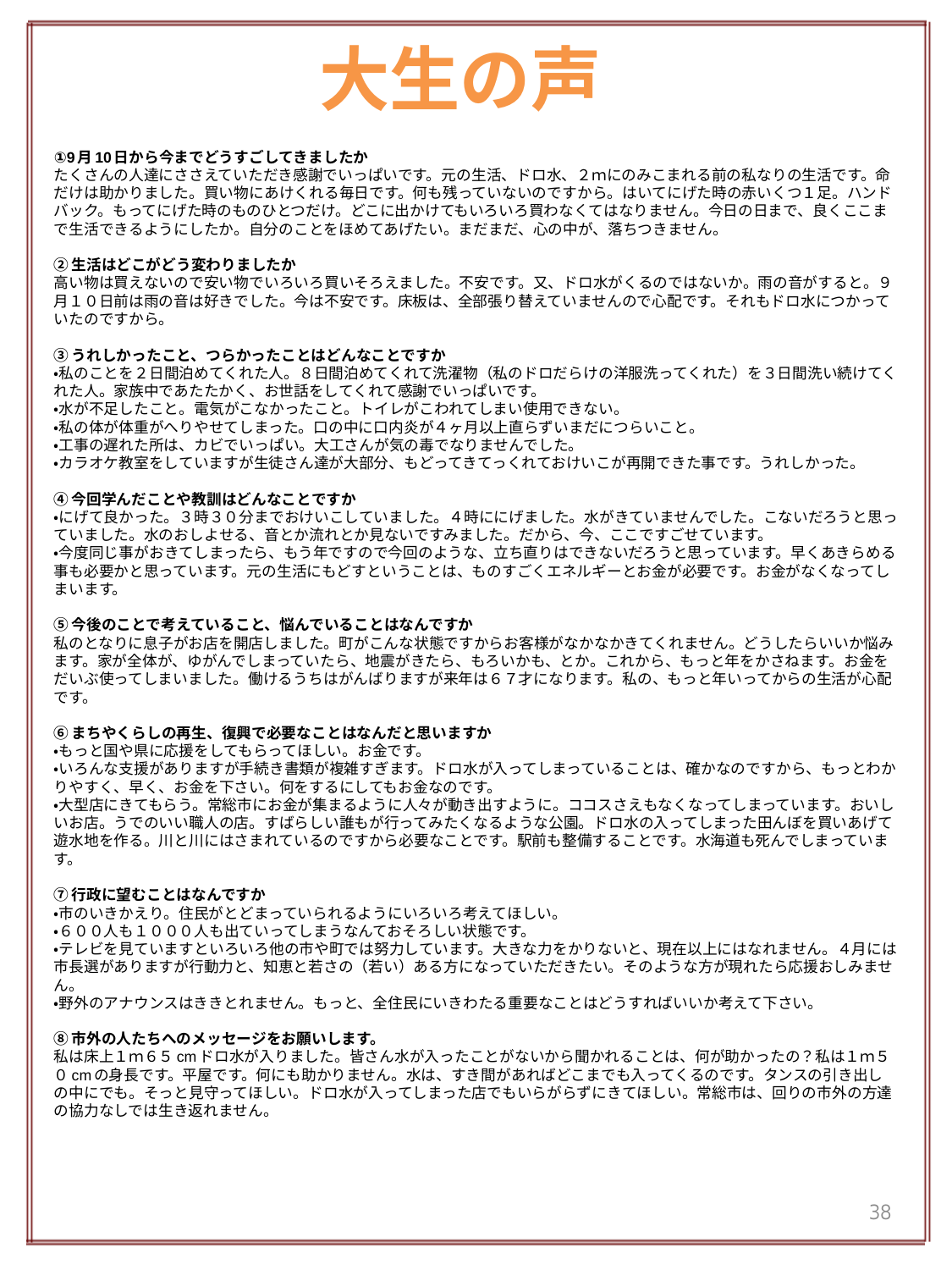

# 大生の声
①9月10日から今までどうすごしてきましたか
たくさんの人達にささえていただき感謝でいっぱいです。元の生活、ドロ水、２ｍにのみこまれる前の私なりの生活です。命だけは助かりました。買い物にあけくれる毎日です。何も残っていないのですから。はいてにげた時の赤いくつ１足。ハンドバック。もってにげた時のものひとつだけ。どこに出かけてもいろいろ買わなくてはなりません。今日の日まで、良くここまで生活できるようにしたか。自分のことをほめてあげたい。まだまだ、心の中が、落ちつきません。

②生活はどこがどう変わりましたか
高い物は買えないので安い物でいろいろ買いそろえました。不安です。又、ドロ水がくるのではないか。雨の音がすると。９月１０日前は雨の音は好きでした。今は不安です。床板は、全部張り替えていませんので心配です。それもドロ水につかっていたのですから。

③うれしかったこと、つらかったことはどんなことですか
・私のことを２日間泊めてくれた人。８日間泊めてくれて洗濯物（私のドロだらけの洋服洗ってくれた）を３日間洗い続けてくれた人。家族中であたたかく、お世話をしてくれて感謝でいっぱいです。
・水が不足したこと。電気がこなかったこと。トイレがこわれてしまい使用できない。
・私の体が体重がへりやせてしまった。口の中に口内炎が４ヶ月以上直らずいまだにつらいこと。
・工事の遅れた所は、カビでいっぱい。大工さんが気の毒でなりませんでした。
・カラオケ教室をしていますが生徒さん達が大部分、もどってきてっくれておけいこが再開できた事です。うれしかった。

④今回学んだことや教訓はどんなことですか
・にげて良かった。３時３０分までおけいこしていました。４時ににげました。水がきていませんでした。こないだろうと思っていました。水のおしよせる、音とか流れとか見ないですみました。だから、今、ここですごせています。
・今度同じ事がおきてしまったら、もう年ですので今回のような、立ち直りはできないだろうと思っています。早くあきらめる事も必要かと思っています。元の生活にもどすということは、ものすごくエネルギーとお金が必要です。お金がなくなってしまいます。

⑤今後のことで考えていること、悩んでいることはなんですか
私のとなりに息子がお店を開店しました。町がこんな状態ですからお客様がなかなかきてくれません。どうしたらいいか悩みます。家が全体が、ゆがんでしまっていたら、地震がきたら、もろいかも、とか。これから、もっと年をかさねます。お金をだいぶ使ってしまいました。働けるうちはがんばりますが来年は６７才になります。私の、もっと年いってからの生活が心配です。

⑥まちやくらしの再生、復興で必要なことはなんだと思いますか
・もっと国や県に応援をしてもらってほしい。お金です。
・いろんな支援がありますが手続き書類が複雑すぎます。ドロ水が入ってしまっていることは、確かなのですから、もっとわかりやすく、早く、お金を下さい。何をするにしてもお金なのです。
・大型店にきてもらう。常総市にお金が集まるように人々が動き出すように。ココスさえもなくなってしまっています。おいしいお店。うでのいい職人の店。すばらしい誰もが行ってみたくなるような公園。ドロ水の入ってしまった田んぼを買いあげて遊水地を作る。川と川にはさまれているのですから必要なことです。駅前も整備することです。水海道も死んでしまっています。

⑦行政に望むことはなんですか
・市のいきかえり。住民がとどまっていられるようにいろいろ考えてほしい。
・６００人も１０００人も出ていってしまうなんておそろしい状態です。
・テレビを見ていますといろいろ他の市や町では努力しています。大きな力をかりないと、現在以上にはなれません。４月には市長選がありますが行動力と、知恵と若さの（若い）ある方になっていただきたい。そのような方が現れたら応援おしみません。
・野外のアナウンスはききとれません。もっと、全住民にいきわたる重要なことはどうすればいいか考えて下さい。

⑧市外の人たちへのメッセージをお願いします。
私は床上１ｍ６５cmドロ水が入りました。皆さん水が入ったことがないから聞かれることは、何が助かったの？私は１ｍ５０cmの身長です。平屋です。何にも助かりません。水は、すき間があればどこまでも入ってくるのです。タンスの引き出しの中にでも。そっと見守ってほしい。ドロ水が入ってしまった店でもいらがらずにきてほしい。常総市は、回りの市外の方達の協力なしでは生き返れません。
38